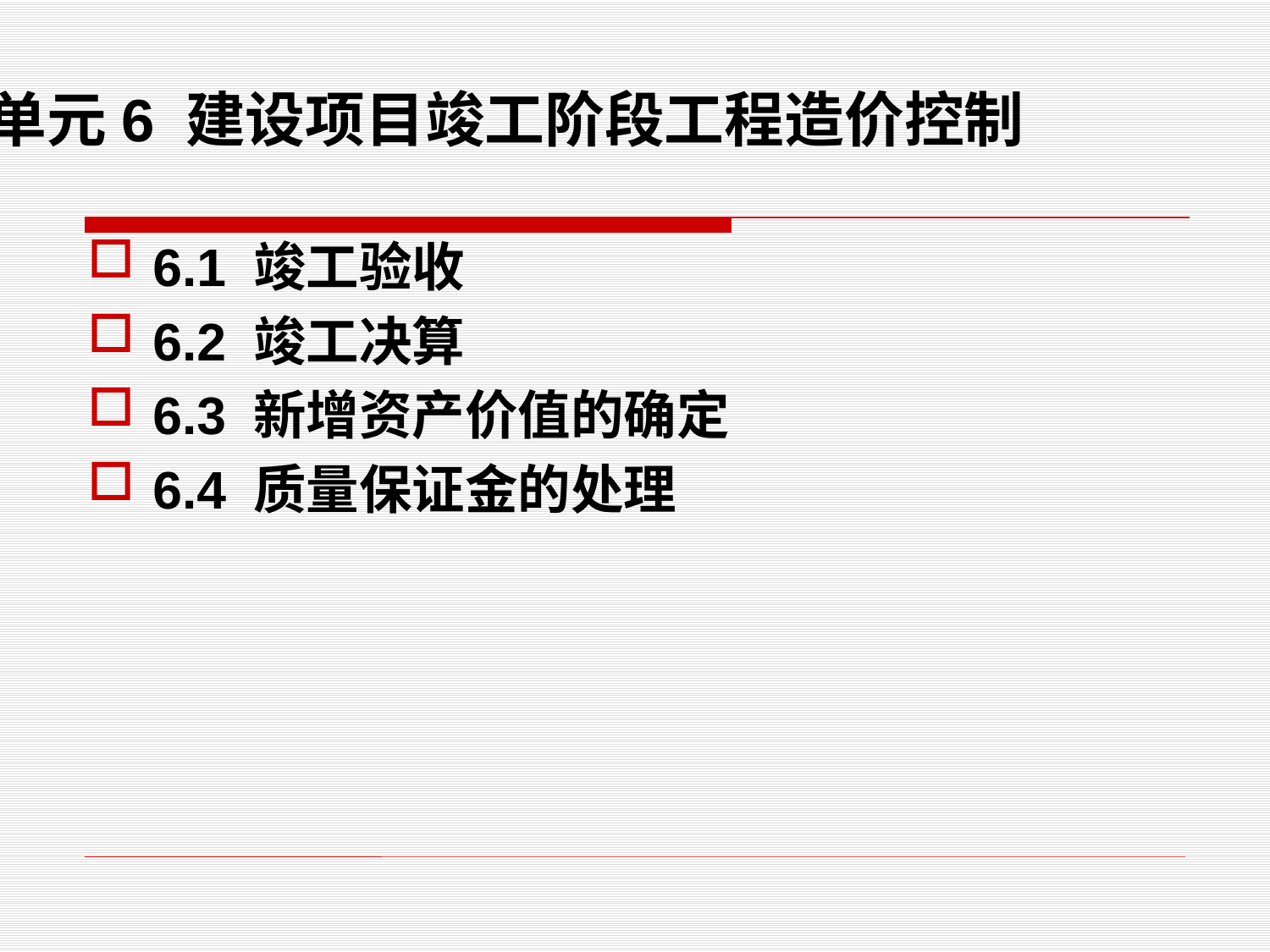

# 单元6 建设项目竣工阶段工程造价控制
6.1 竣工验收
6.2 竣工决算
6.3 新增资产价值的确定
6.4 质量保证金的处理